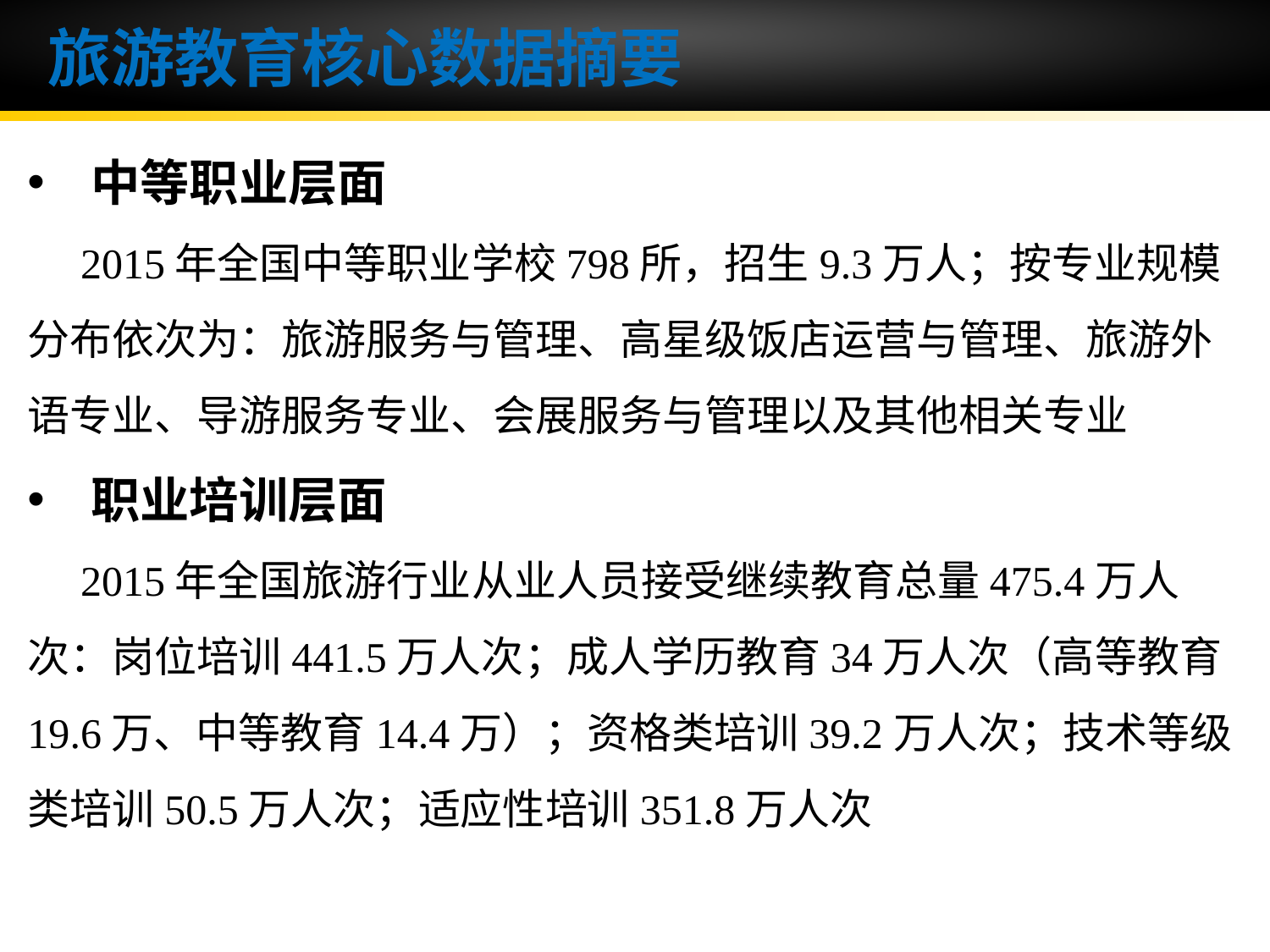

# 旅游教育核心数据摘要
中等职业层面
     2015年全国中等职业学校798所，招生9.3万人；按专业规模分布依次为：旅游服务与管理、高星级饭店运营与管理、旅游外语专业、导游服务专业、会展服务与管理以及其他相关专业
职业培训层面
     2015年全国旅游行业从业人员接受继续教育总量475.4万人次：岗位培训441.5万人次；成人学历教育34万人次（高等教育19.6万、中等教育14.4万）；资格类培训39.2万人次；技术等级类培训50.5万人次；适应性培训351.8万人次